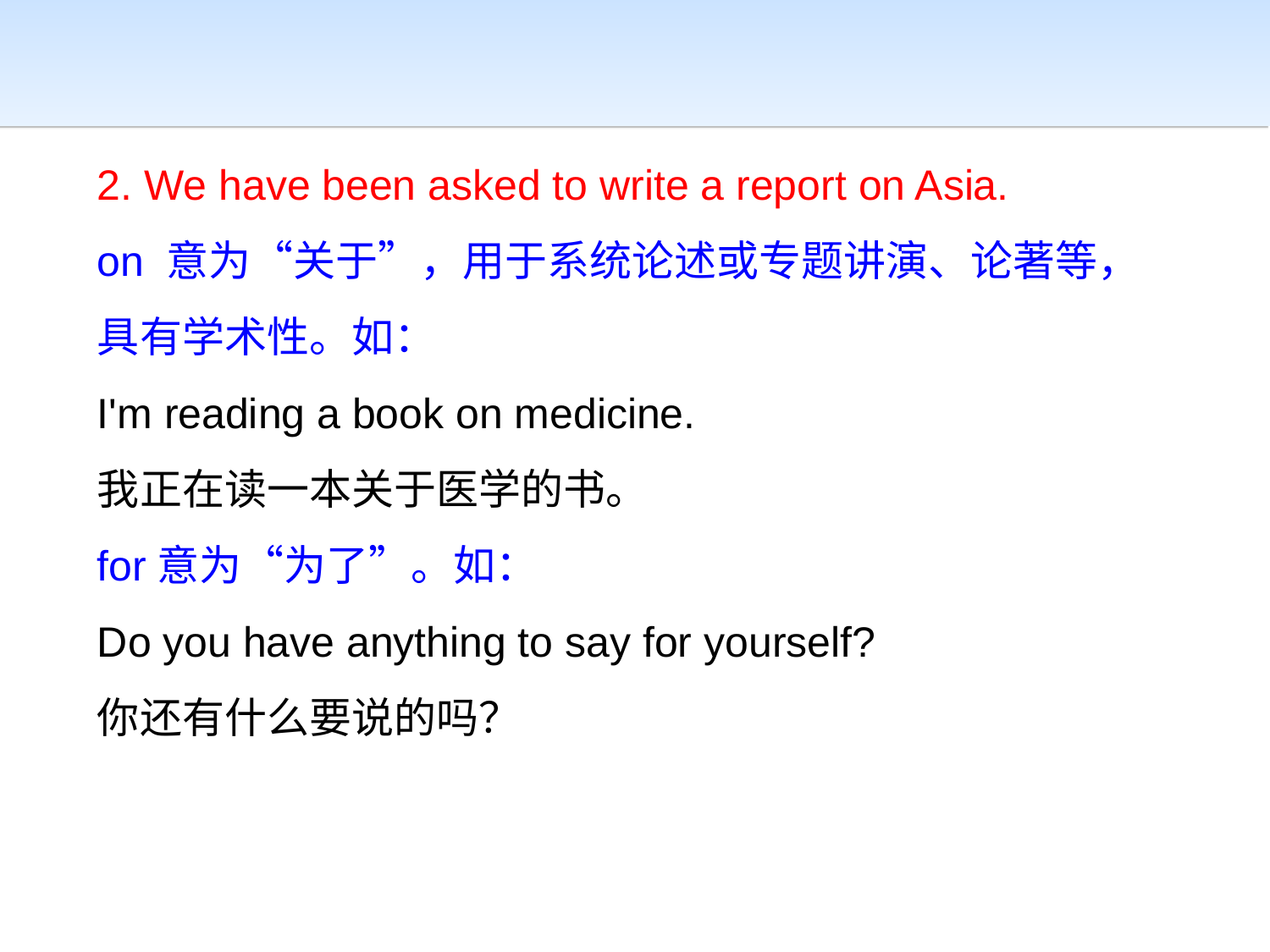

2. We have been asked to write a report on Asia.
on 意为“关于”，用于系统论述或专题讲演、论著等，具有学术性。如：
I'm reading a book on medicine.
我正在读一本关于医学的书。
for意为“为了”。如：
Do you have anything to say for yourself?
你还有什么要说的吗？